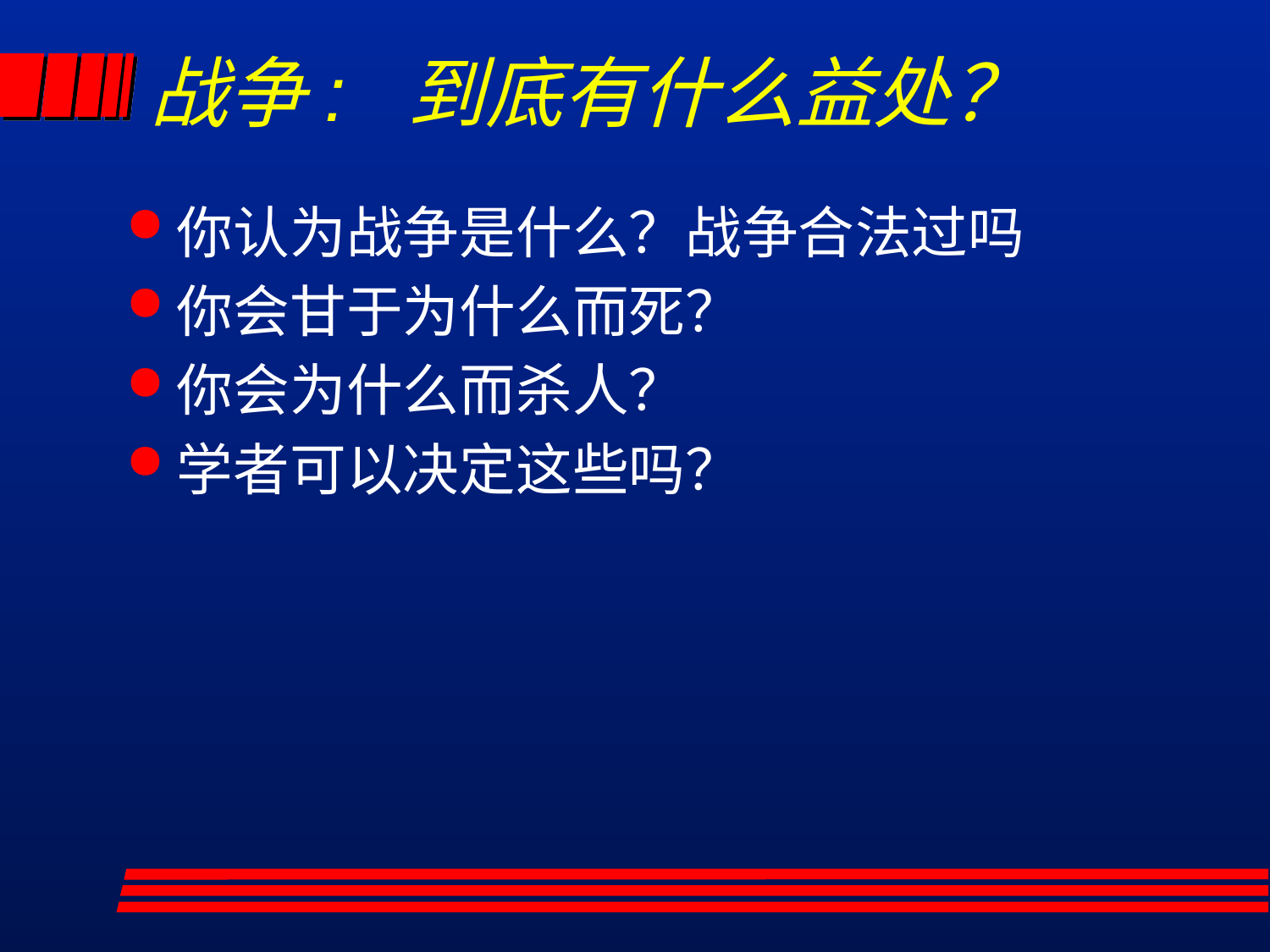

# 战争:  到底有什么益处？
你认为战争是什么？战争合法过吗
你会甘于为什么而死？
你会为什么而杀人？
学者可以决定这些吗？